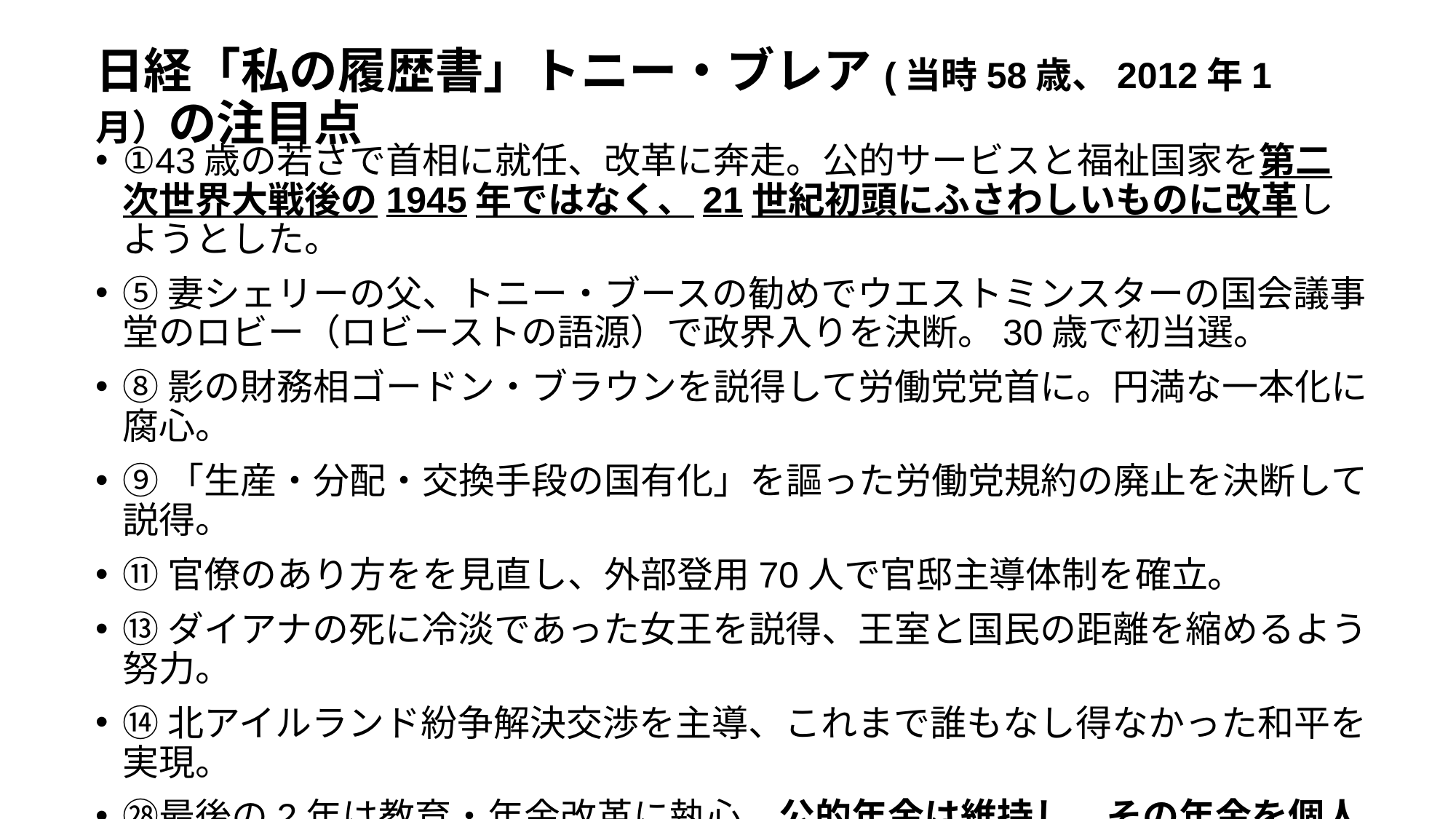

# 日経「私の履歴書」トニー・ブレア(当時58歳、2012年1月）の注目点
①43歳の若さで首相に就任、改革に奔走。公的サービスと福祉国家を第二次世界大戦後の1945年ではなく、21世紀初頭にふさわしいものに改革しようとした。
⑤妻シェリーの父、トニー・ブースの勧めでウエストミンスターの国会議事堂のロビー（ロビーストの語源）で政界入りを決断。30歳で初当選。
⑧影の財務相ゴードン・ブラウンを説得して労働党党首に。円満な一本化に腐心。
⑨「生産・分配・交換手段の国有化」を謳った労働党規約の廃止を決断して説得。
⑪官僚のあり方をを見直し、外部登用70人で官邸主導体制を確立。
⑬ダイアナの死に冷淡であった女王を説得、王室と国民の距離を縮めるよう努力。
⑭北アイルランド紛争解決交渉を主導、これまで誰もなし得なかった和平を実現。
㉘最後の2年は教育・年金改革に執心。公的年金は維持し、その年金を個人の努力で積み増すことができる改革案をまとめた。この改革はメディアで大きく報じられることはなかった。
㉘職員の採用や給与設定をより柔軟に行う教育改革は目標を達成。